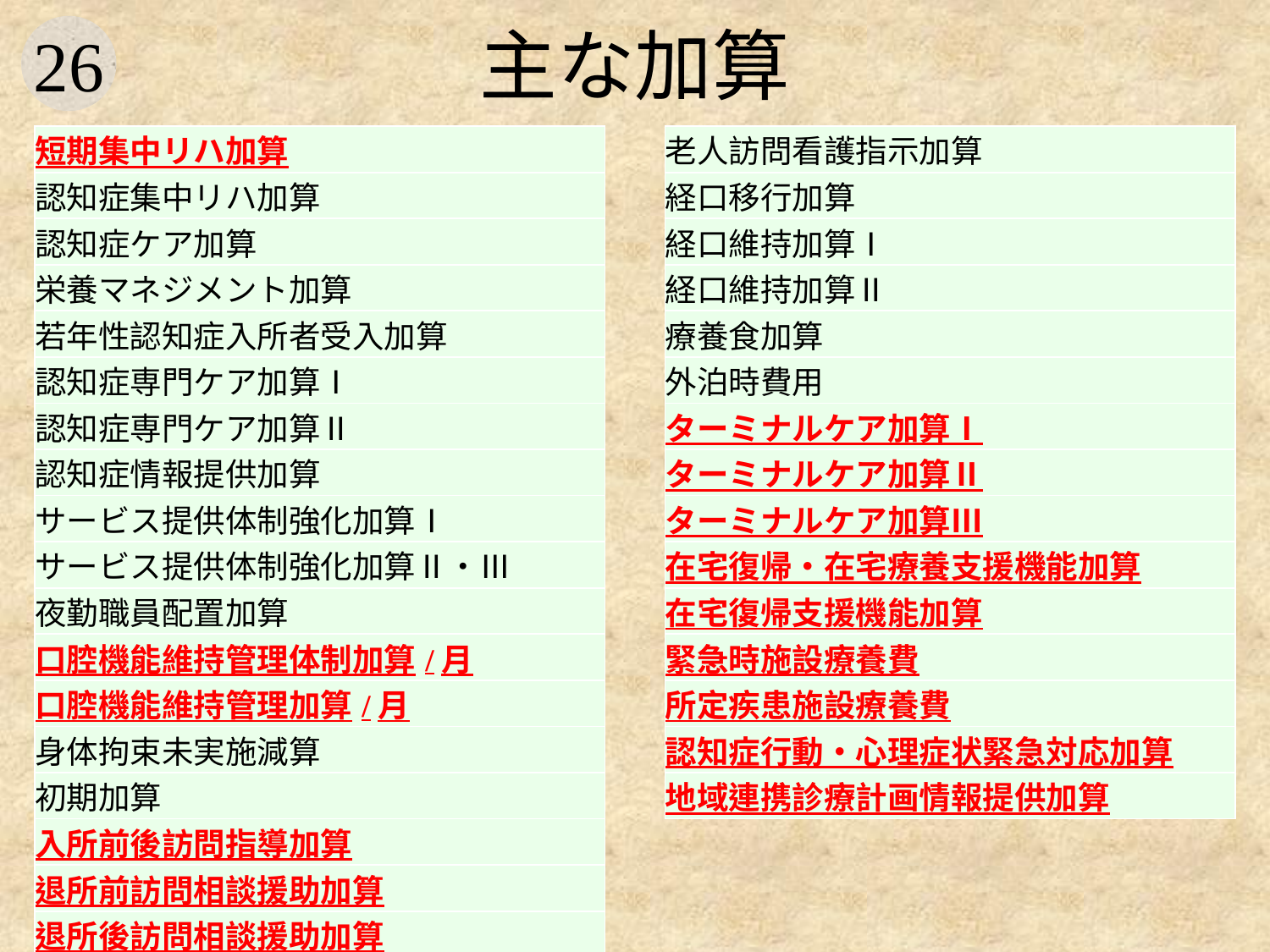

# 主な加算
| 短期集中リハ加算 |
| --- |
| 認知症集中リハ加算 |
| 認知症ケア加算 |
| 栄養マネジメント加算 |
| 若年性認知症入所者受入加算 |
| 認知症専門ケア加算Ⅰ |
| 認知症専門ケア加算Ⅱ |
| 認知症情報提供加算 |
| サービス提供体制強化加算Ⅰ |
| サービス提供体制強化加算Ⅱ・Ⅲ |
| 夜勤職員配置加算 |
| 口腔機能維持管理体制加算/月 |
| 口腔機能維持管理加算/月 |
| 身体拘束未実施減算 |
| 初期加算 |
| 入所前後訪問指導加算 |
| 退所前訪問相談援助加算 |
| 退所後訪問相談援助加算 |
| 退所時指導加算 |
| 退所時情報提供加算 |
| 退所前連携加算 |
| 老人訪問看護指示加算 |
| --- |
| 経口移行加算 |
| 経口維持加算Ⅰ |
| 経口維持加算Ⅱ |
| 療養食加算 |
| 外泊時費用 |
| ターミナルケア加算Ⅰ |
| ターミナルケア加算Ⅱ |
| ターミナルケア加算Ⅲ |
| 在宅復帰・在宅療養支援機能加算 |
| 在宅復帰支援機能加算 |
| 緊急時施設療養費 |
| 所定疾患施設療養費 |
| 認知症行動・心理症状緊急対応加算 |
| 地域連携診療計画情報提供加算 |